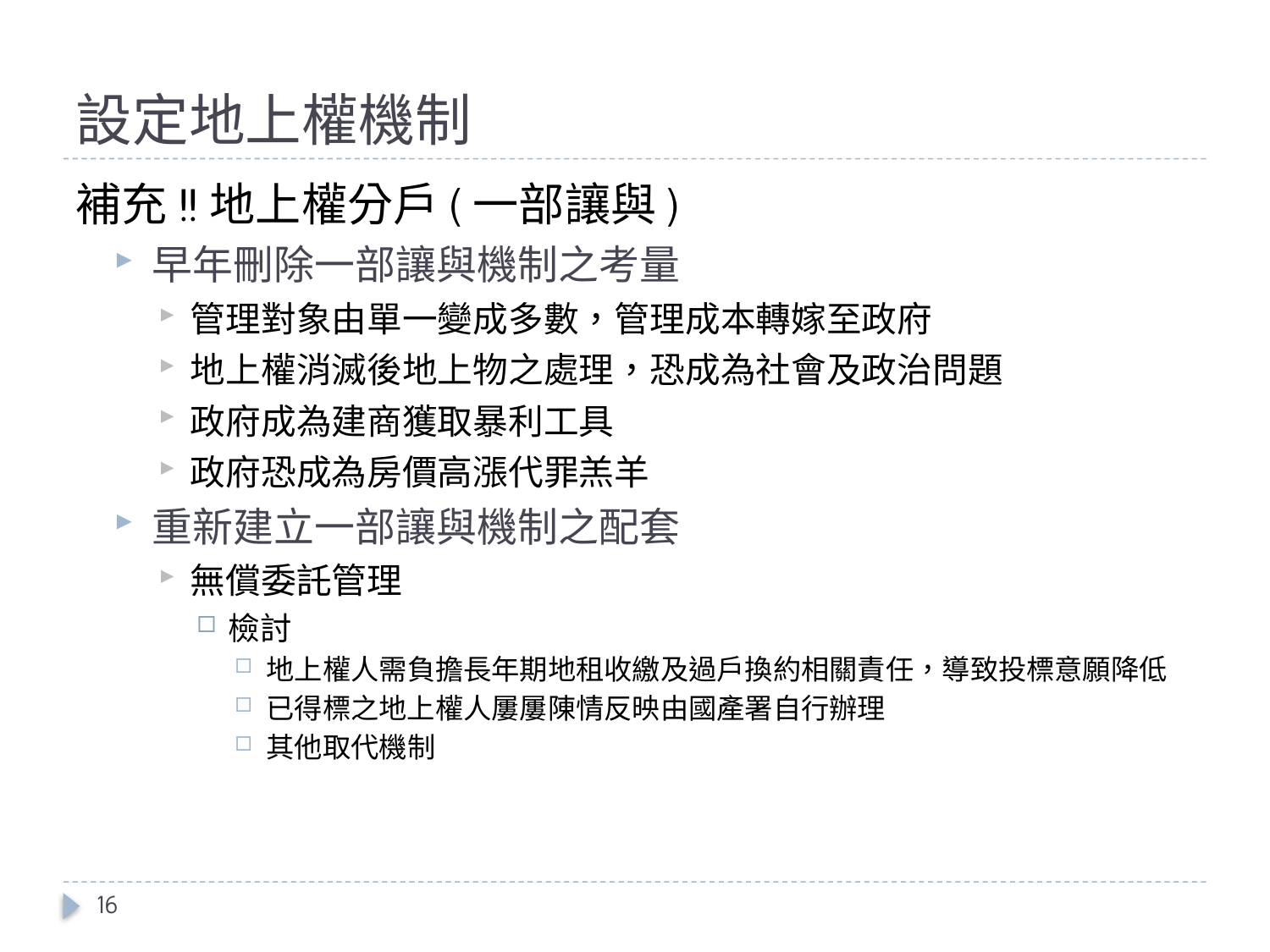

# 設定地上權機制
補充!!地上權分戶(一部讓與)
早年刪除一部讓與機制之考量
管理對象由單一變成多數，管理成本轉嫁至政府
地上權消滅後地上物之處理，恐成為社會及政治問題
政府成為建商獲取暴利工具
政府恐成為房價高漲代罪羔羊
重新建立一部讓與機制之配套
無償委託管理
檢討
地上權人需負擔長年期地租收繳及過戶換約相關責任，導致投標意願降低
已得標之地上權人屢屢陳情反映由國產署自行辦理
其他取代機制
16